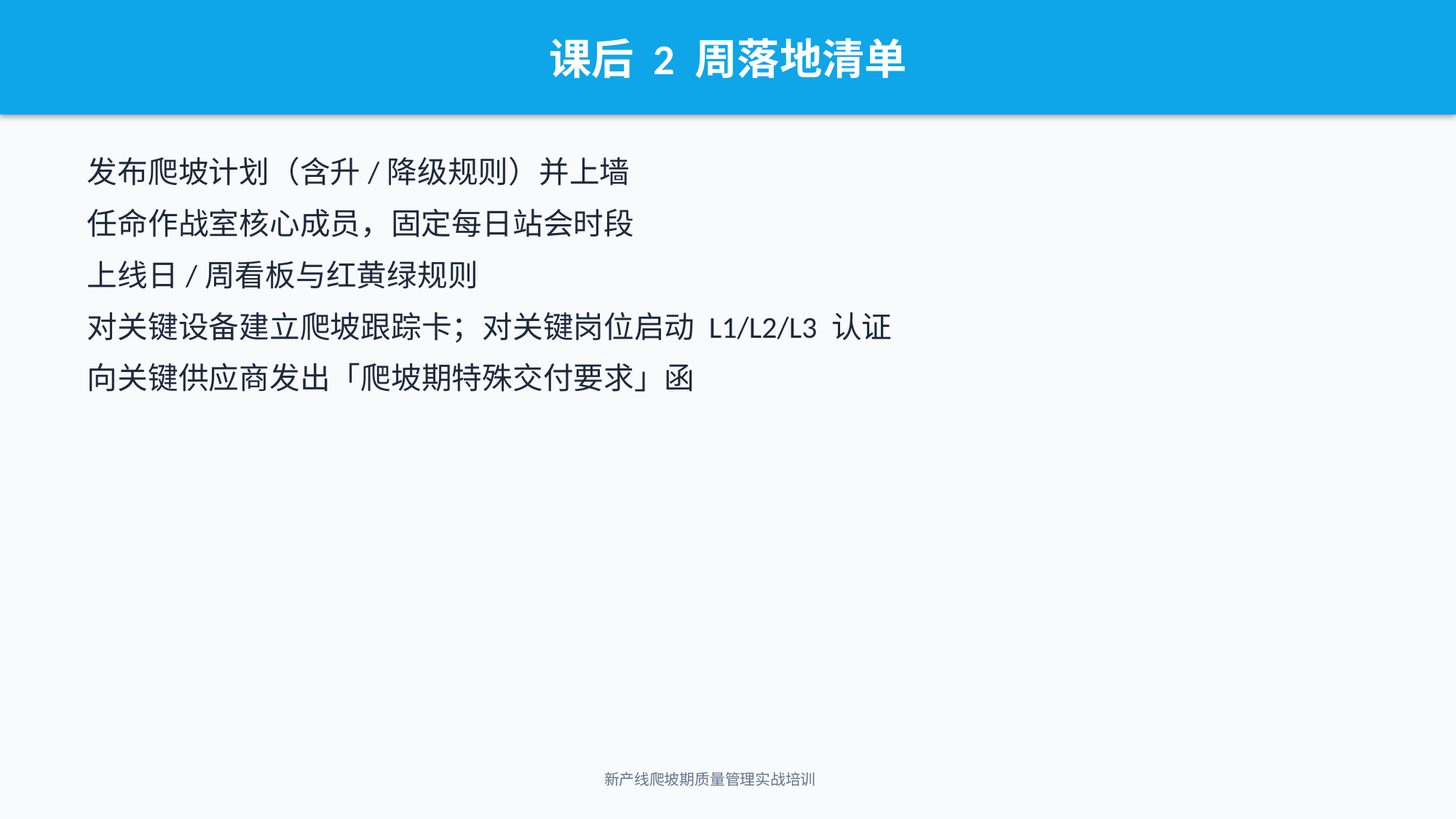

课后 2 周落地清单
发布爬坡计划（含升/降级规则）并上墙
任命作战室核心成员，固定每日站会时段
上线日/周看板与红黄绿规则
对关键设备建立爬坡跟踪卡；对关键岗位启动 L1/L2/L3 认证
向关键供应商发出「爬坡期特殊交付要求」函
新产线爬坡期质量管理实战培训